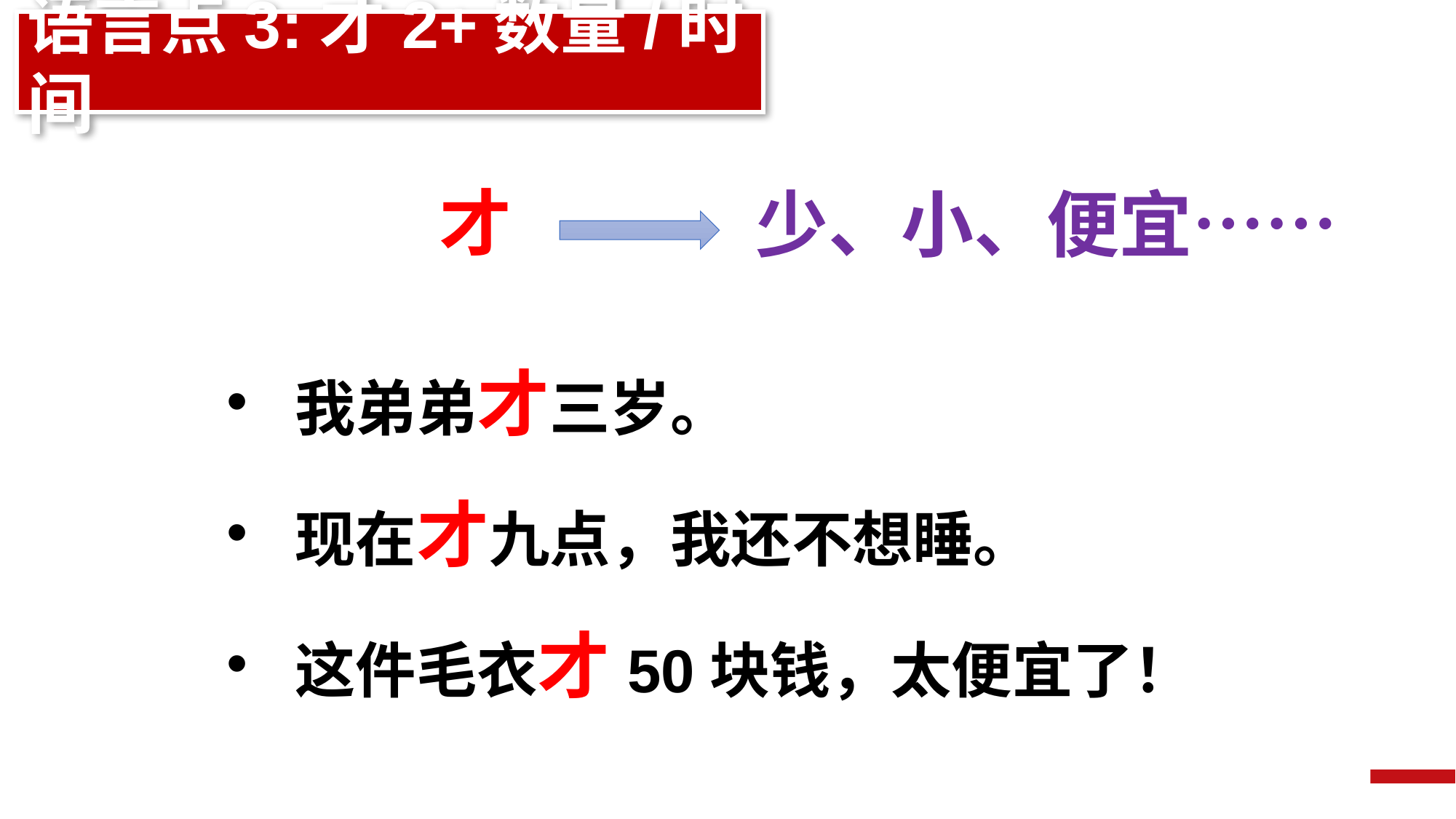

语言点3:才2+数量/时间
才
少、小、便宜……

我弟弟才三岁。
现在才九点，我还不想睡。
这件毛衣才50块钱，太便宜了！